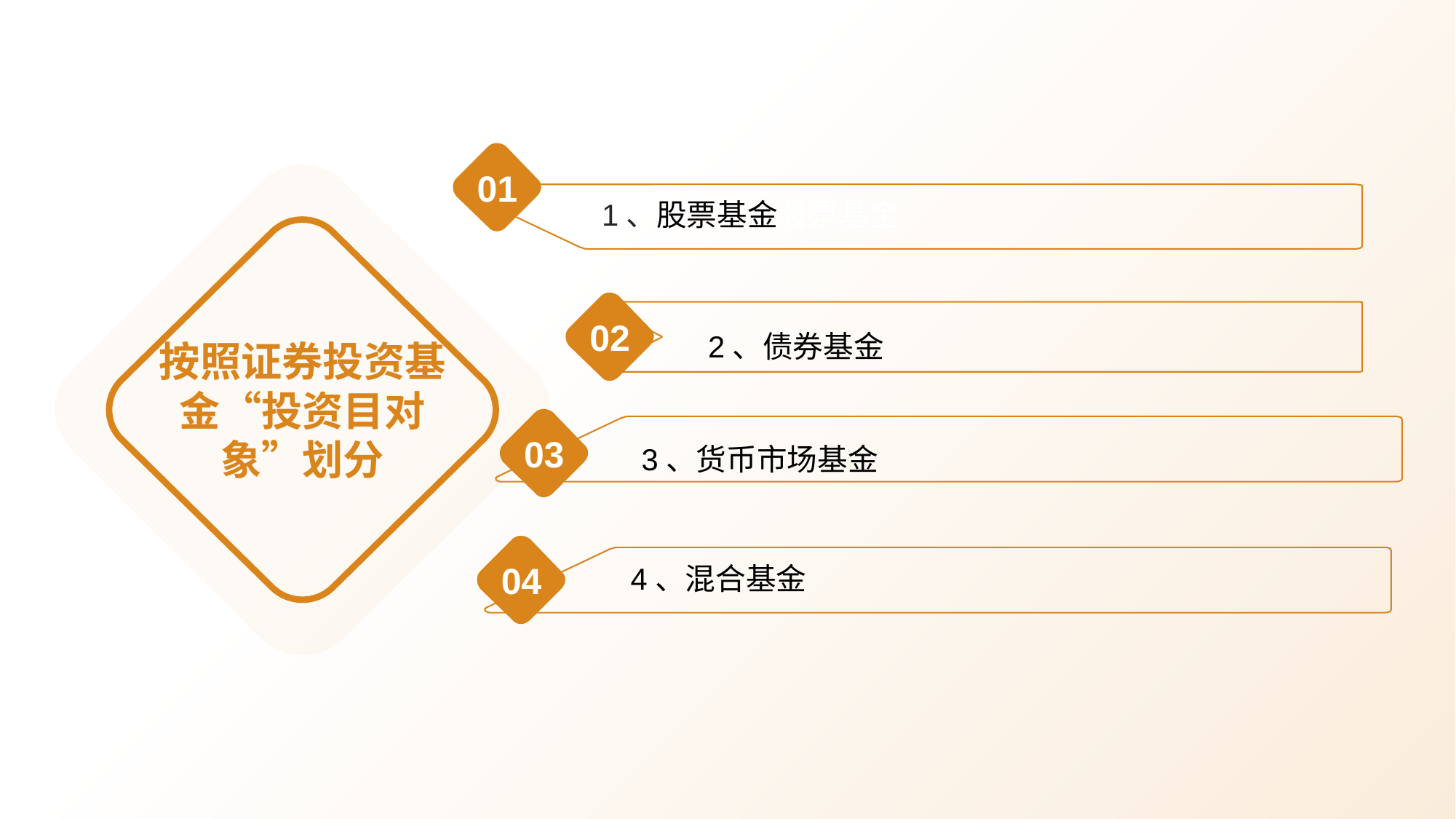

01

1、股票基金股票基金
按照证券投资基金“投资目对象”划分
02
2、债券基金
03
3、货币市场基金
04
4、混合基金